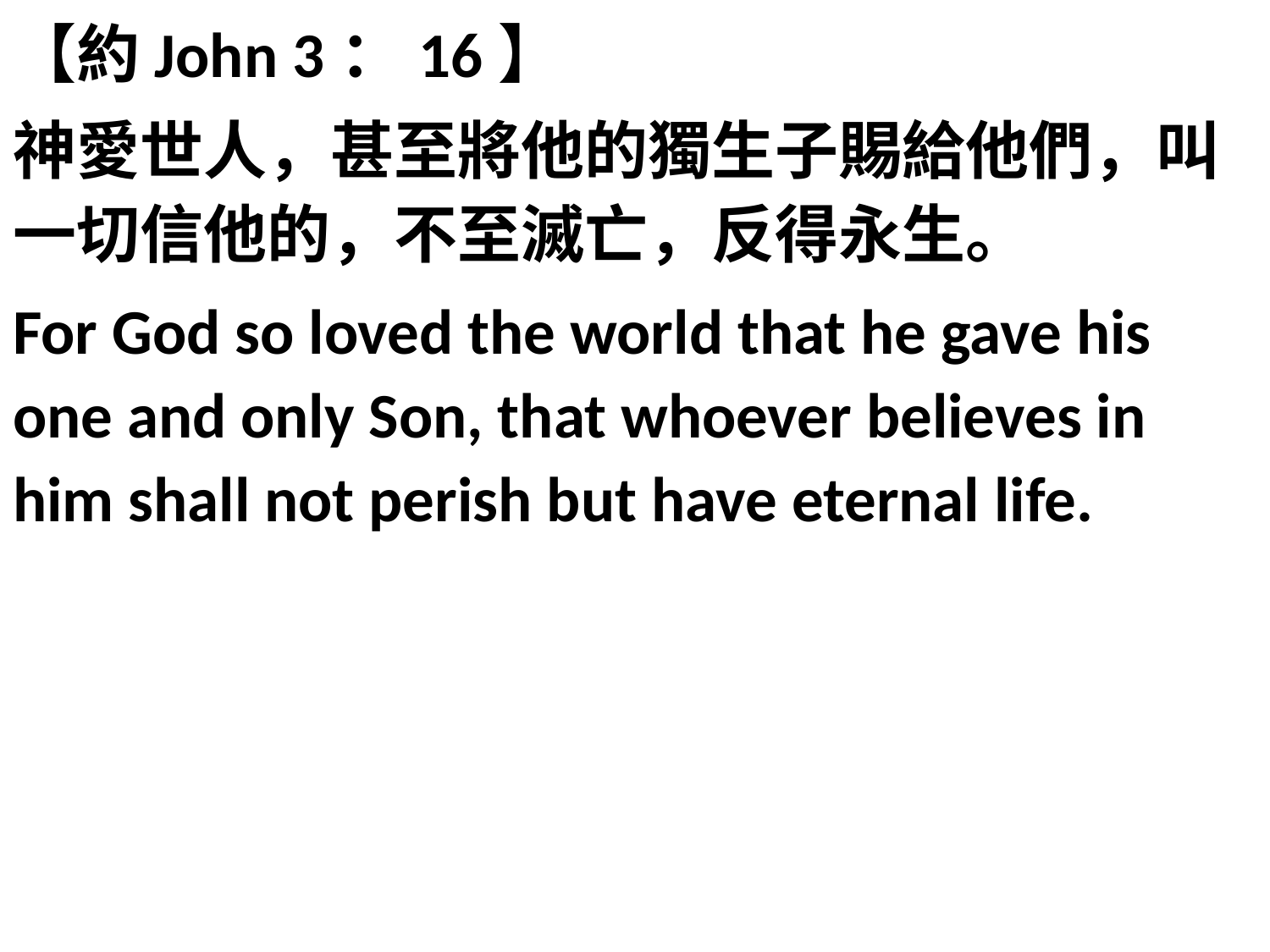

【約John 3：16】
神愛世人，甚至將他的獨生子賜給他們，叫一切信他的，不至滅亡，反得永生。
For God so loved the world that he gave his one and only Son, that whoever believes in him shall not perish but have eternal life.